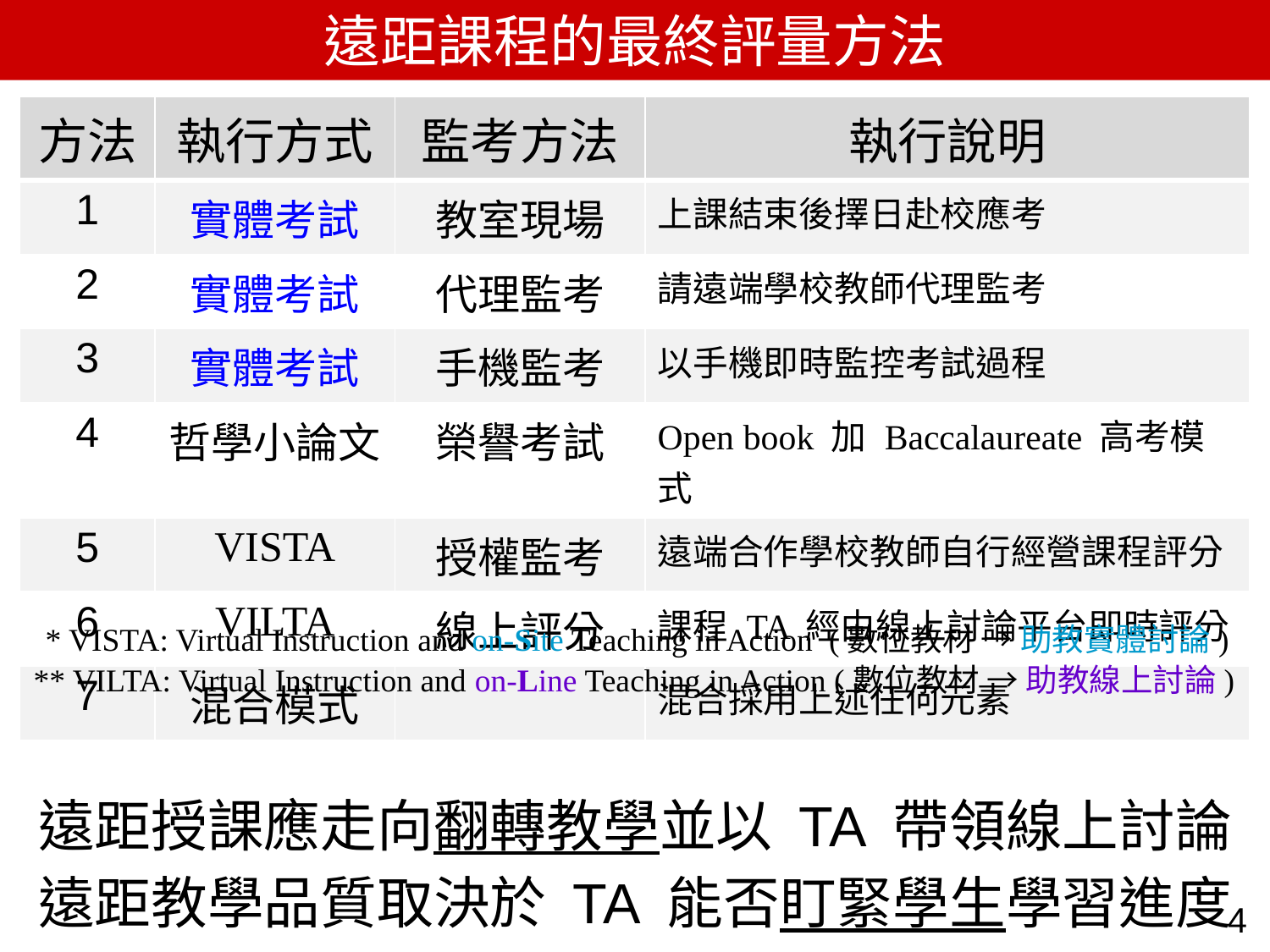

遠距課程的最終評量方法
| 方法 | 執行方式 | 監考方法 | 執行說明 |
| --- | --- | --- | --- |
| 1 | 實體考試 | 教室現場 | 上課結束後擇日赴校應考 |
| 2 | 實體考試 | 代理監考 | 請遠端學校教師代理監考 |
| 3 | 實體考試 | 手機監考 | 以手機即時監控考試過程 |
| 4 | 哲學小論文 | 榮譽考試 | Open book 加 Baccalaureate 高考模式 |
| 5 | VISTA | 授權監考 | 遠端合作學校教師自行經營課程評分 |
| 6 | VILTA | 線上評分 | 課程 TA 經由線上討論平台即時評分 |
| 7 | 混合模式 |  | 混合採用上述任何元素 |
  * VISTA: Virtual Instruction and on-Site Teaching in Action  (數位教材 → 助教實體討論)
** VILTA: Virtual Instruction and on-Line Teaching in Action (數位教材 → 助教線上討論)
遠距授課應走向翻轉教學並以 TA 帶領線上討論
遠距教學品質取決於 TA 能否盯緊學生學習進度
4